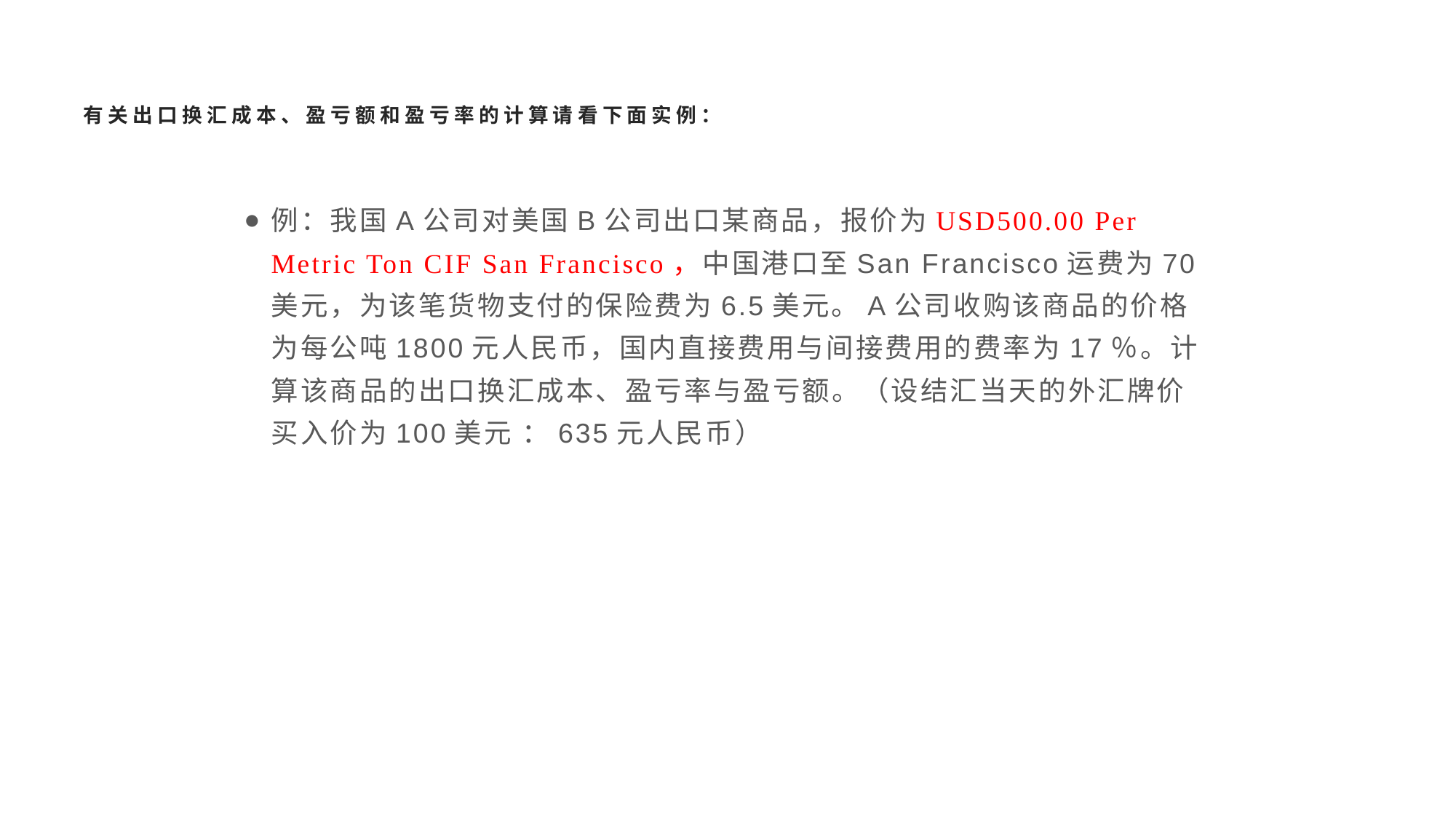

# 有关出口换汇成本、盈亏额和盈亏率的计算请看下面实例：
例：我国A公司对美国B公司出口某商品，报价为USD500.00 Per Metric Ton CIF San Francisco，中国港口至San Francisco运费为70美元，为该笔货物支付的保险费为6.5美元。A公司收购该商品的价格为每公吨1800元人民币，国内直接费用与间接费用的费率为17％。计算该商品的出口换汇成本、盈亏率与盈亏额。（设结汇当天的外汇牌价买入价为100美元 ：635元人民币）

8